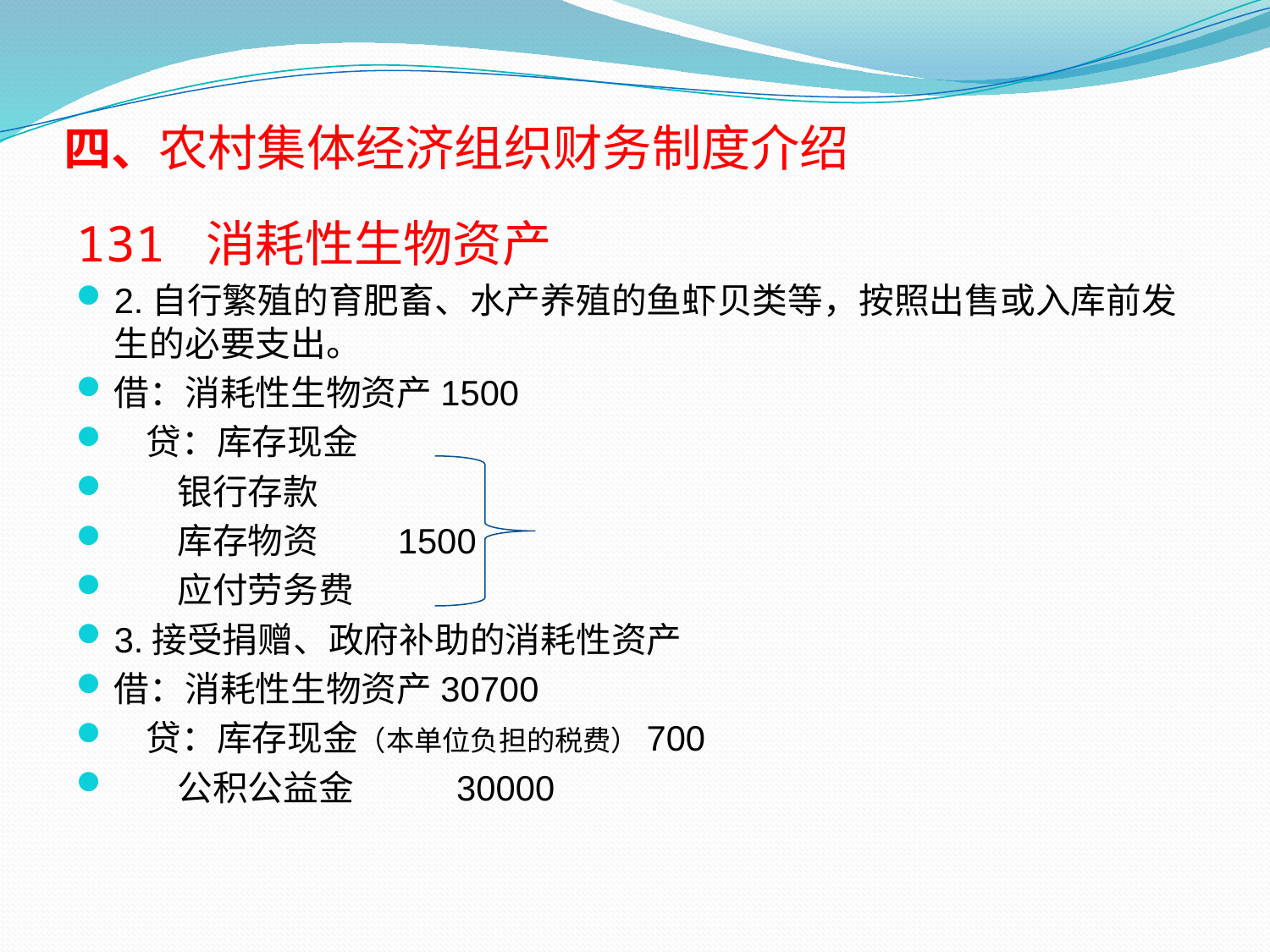

# 四、农村集体经济组织财务制度介绍
131 消耗性生物资产
2.自行繁殖的育肥畜、水产养殖的鱼虾贝类等，按照出售或入库前发生的必要支出。
借：消耗性生物资产1500
   贷：库存现金
       银行存款
       库存物资         1500
       应付劳务费
3.接受捐赠、政府补助的消耗性资产
借：消耗性生物资产30700
   贷：库存现金（本单位负担的税费）700
       公积公益金            30000